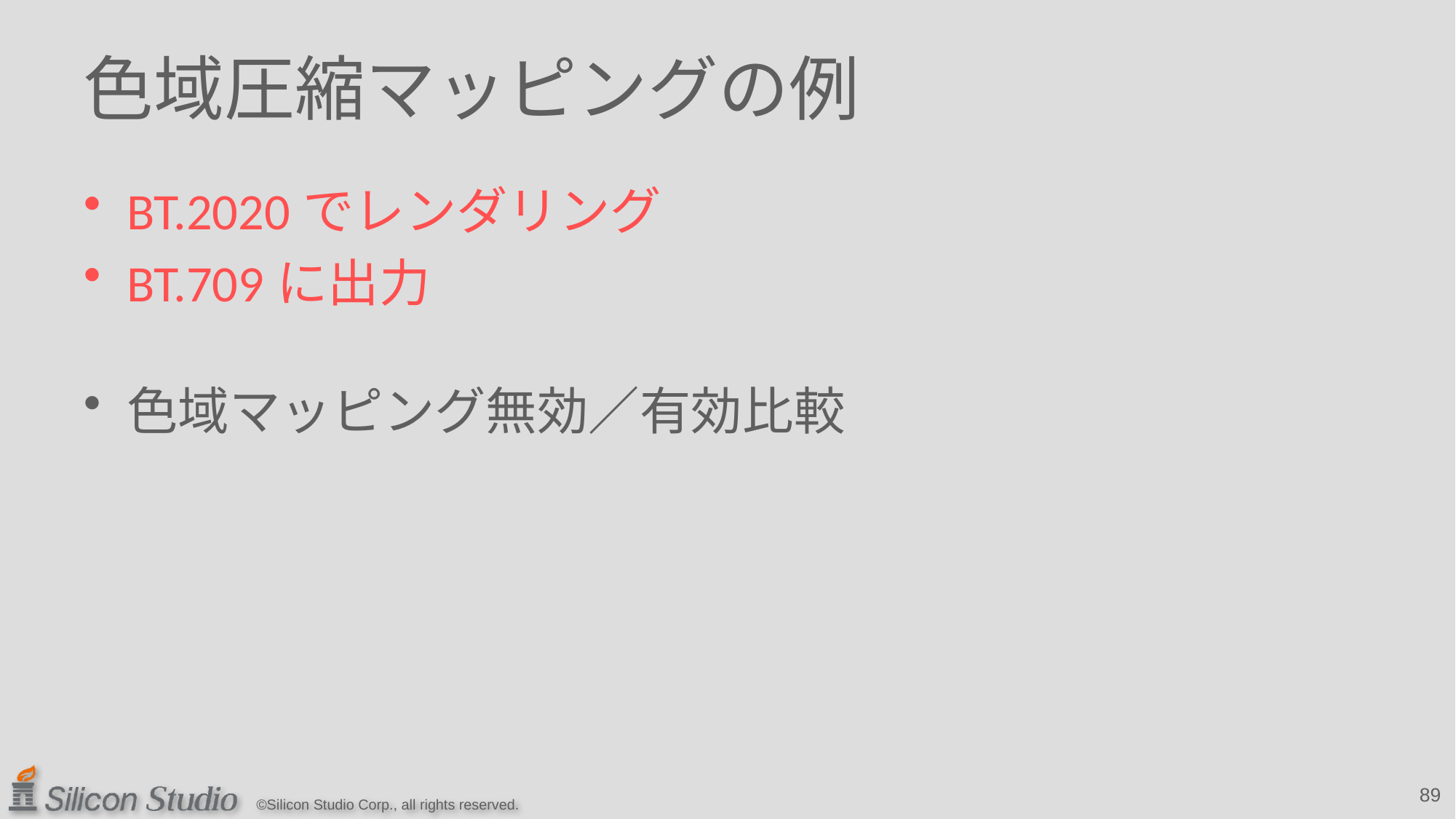

# 色域圧縮マッピングの例
BT.2020でレンダリング
BT.709に出力

色域マッピング無効／有効比較
89